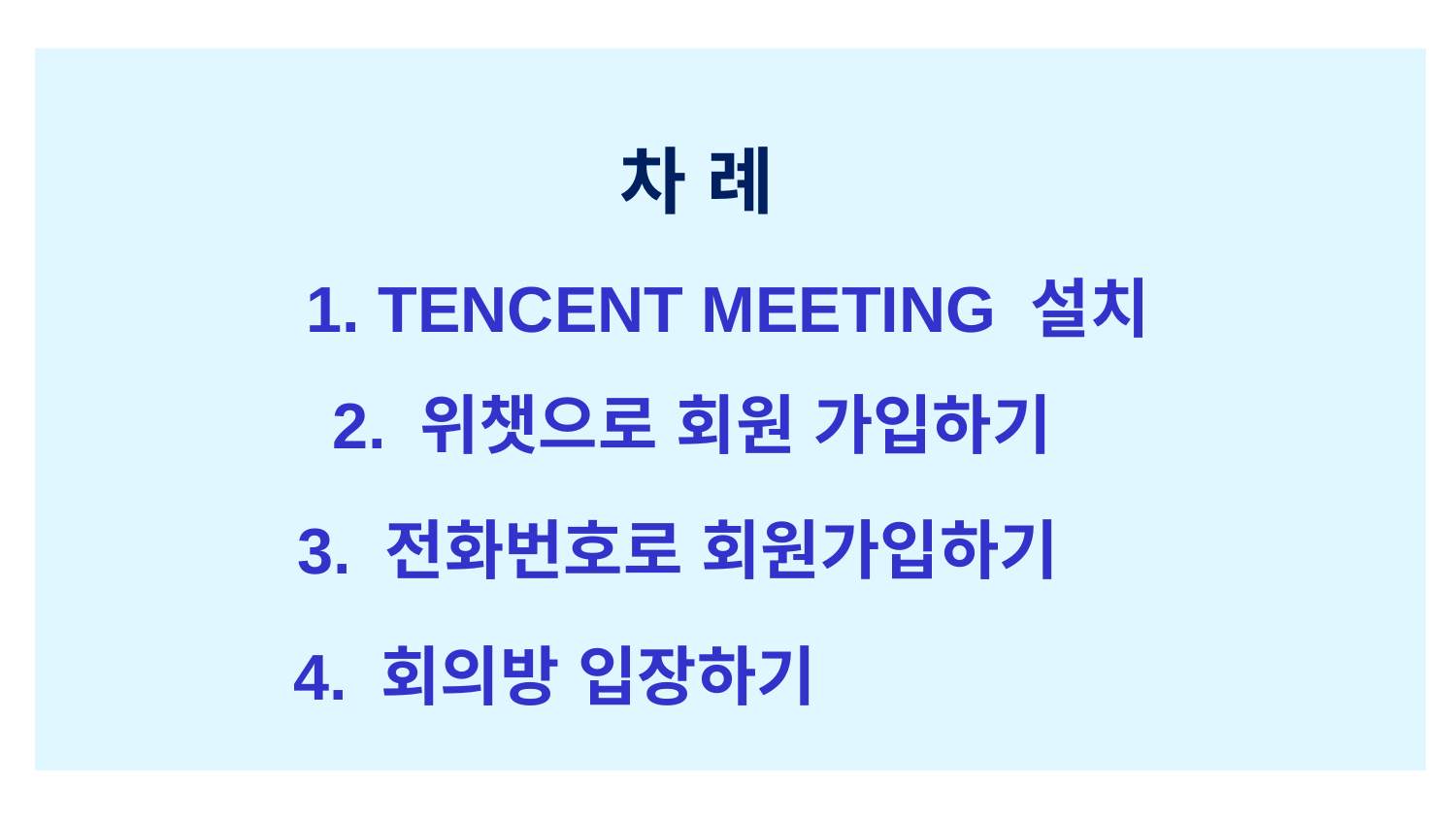

# 차 례
1. TENCENT MEETING 설치

 2. 위챗으로 회원 가입하기

  3. 전화번호로 회원가입하기
  4. 회의방 입장하기